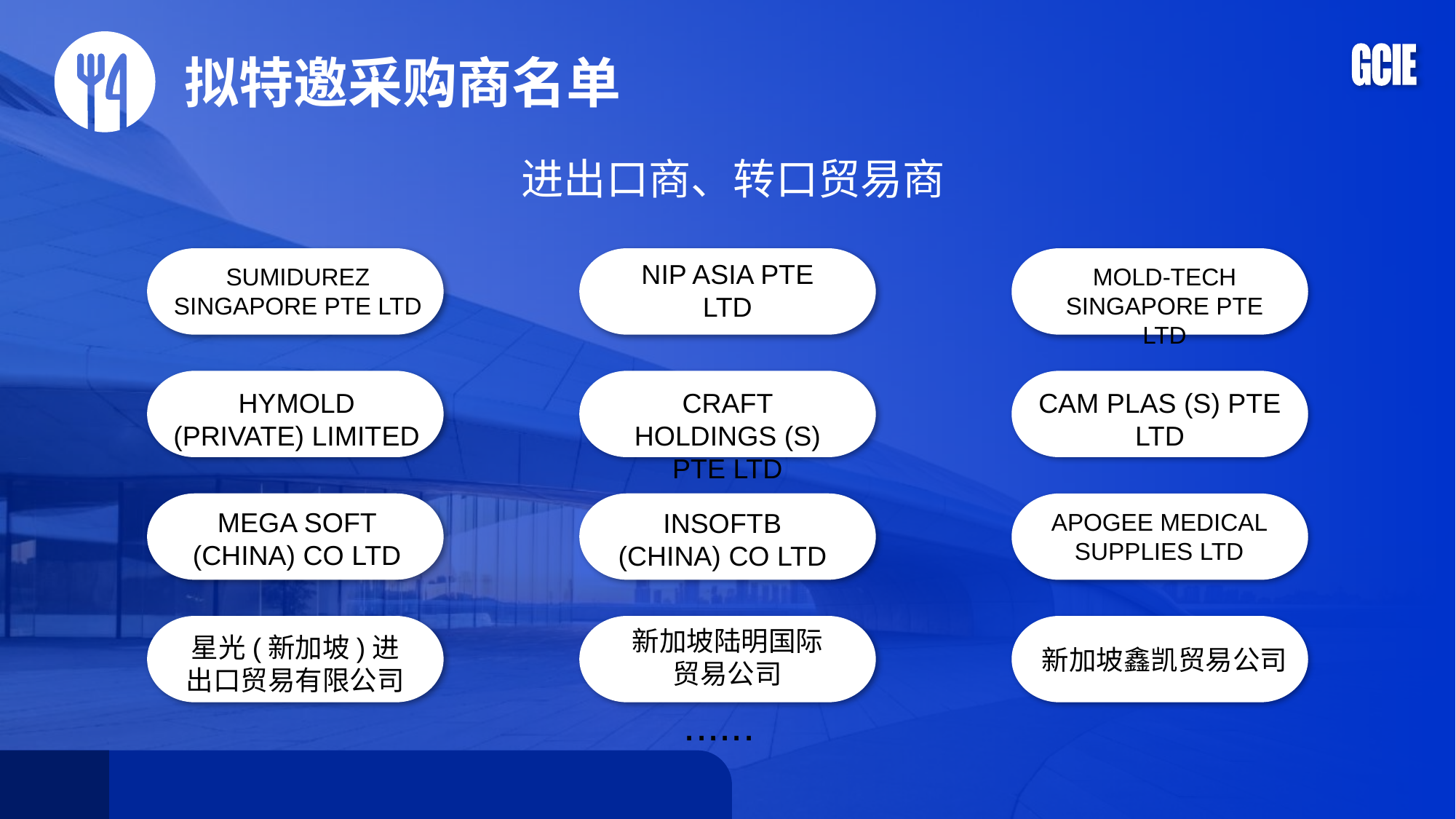

拟特邀采购商名单

进出口商、转口贸易商

NIP ASIA PTE LTD
SUMIDUREZ SINGAPORE PTE LTD
MOLD-TECH SINGAPORE PTE LTD

CRAFT HOLDINGS (S) PTE LTD
HYMOLD (PRIVATE) LIMITED
CAM PLAS (S) PTE LTD

MEGA SOFT (CHINA) CO LTD
INSOFTB (CHINA) CO LTD
APOGEE MEDICAL SUPPLIES LTD

新加坡陆明国际贸易公司
星光(新加坡)进出口贸易有限公司
新加坡鑫凯贸易公司
......